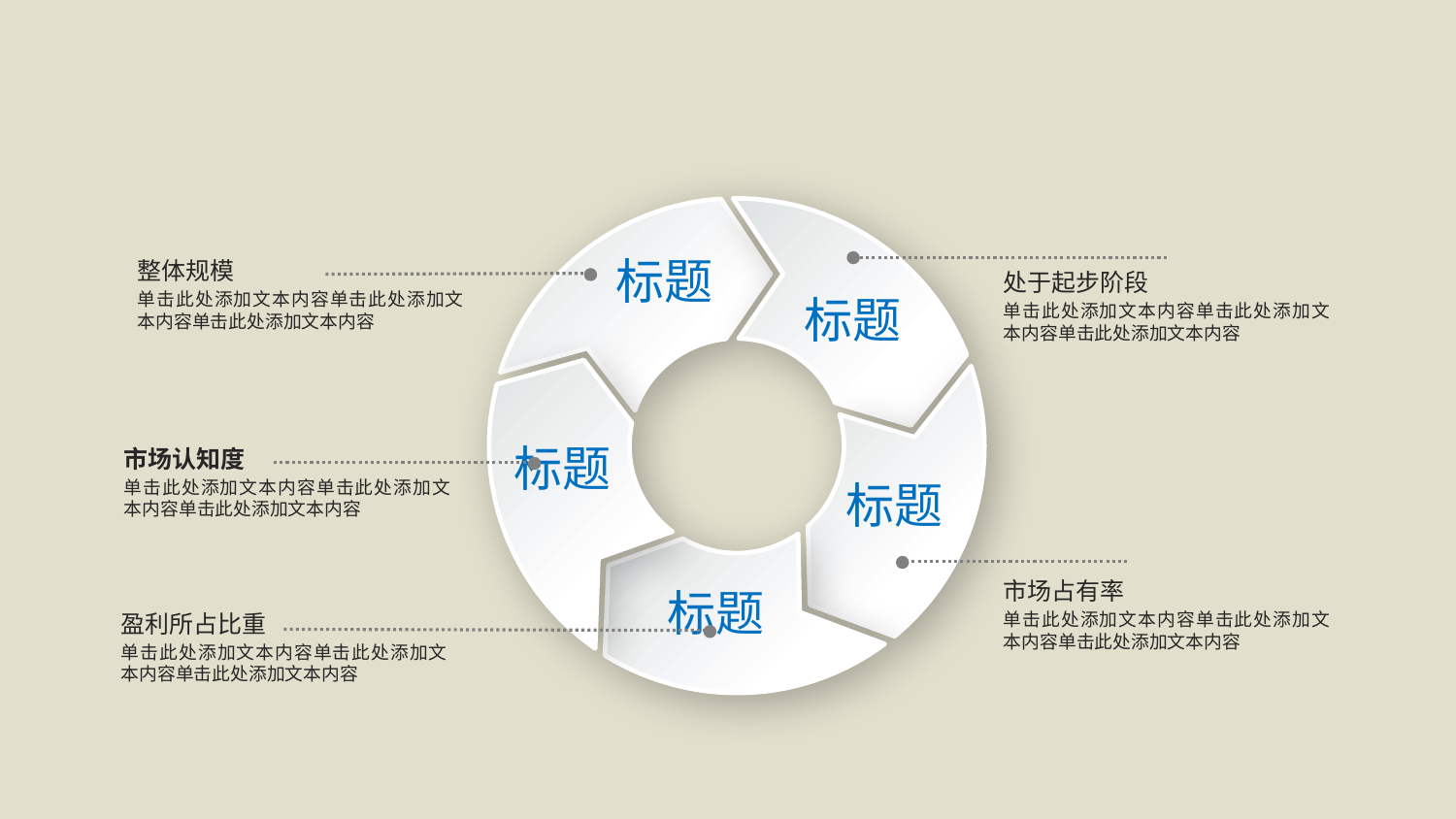

标题

标题
整体规模
单击此处添加文本内容单击此处添加文本内容单击此处添加文本内容

处于起步阶段
单击此处添加文本内容单击此处添加文本内容单击此处添加文本内容

标题

标题
市场认知度
单击此处添加文本内容单击此处添加文本内容单击此处添加文本内容

标题

市场占有率
单击此处添加文本内容单击此处添加文本内容单击此处添加文本内容
盈利所占比重
单击此处添加文本内容单击此处添加文本内容单击此处添加文本内容